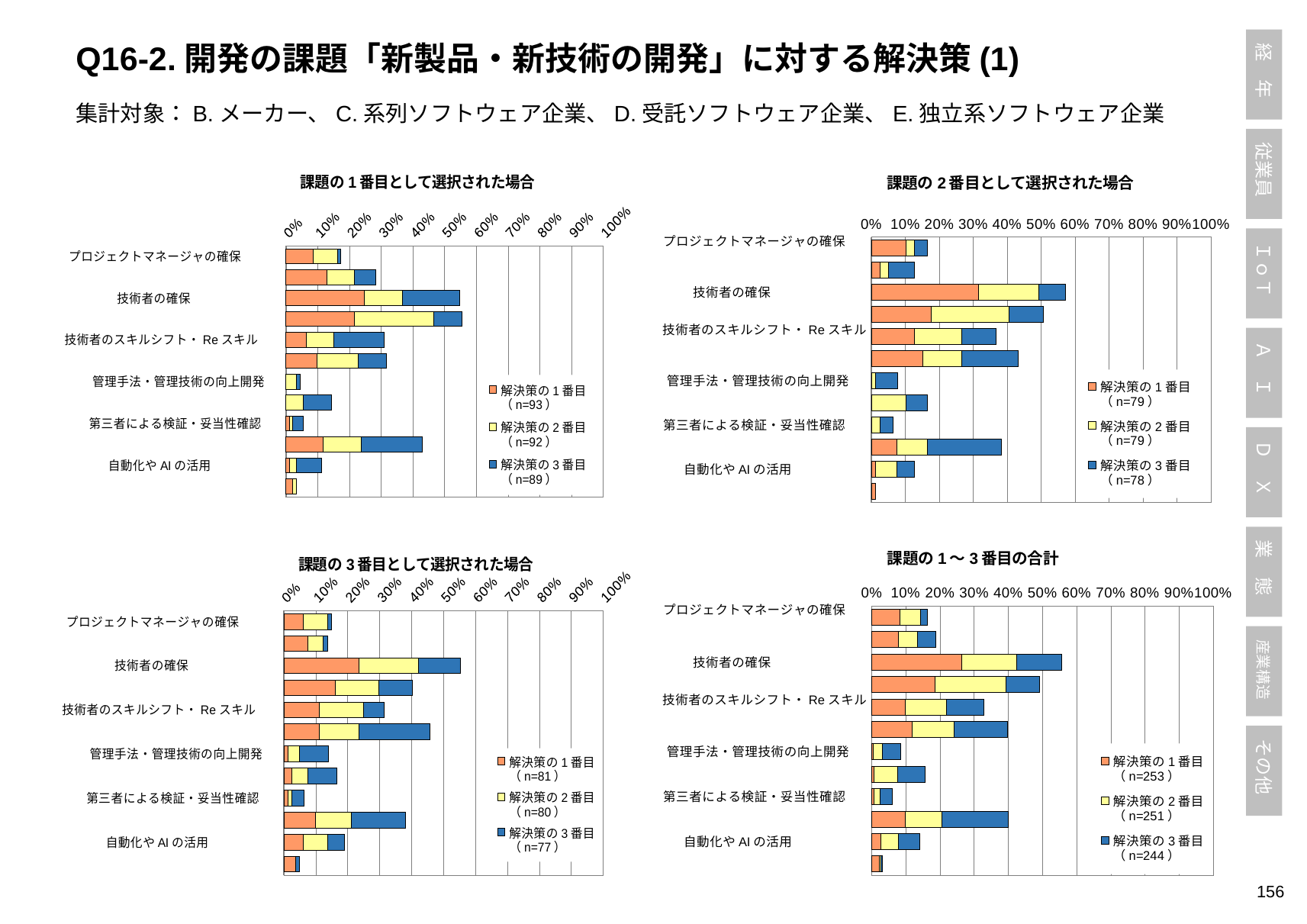

Q16-2.開発の課題「新製品・新技術の開発」に対する解決策(1)
集計対象：B.メーカー、C.系列ソフトウェア企業、D.受託ソフトウェア企業、E.独立系ソフトウェア企業

### Chart: 課題の1番目として選択された場合

| Category | 解決策の1番目（n=93） | 解決策の2番目（n=92） | 解決策の3番目（n=89） |
|---|---|---|---|
| プロジェクトマネージャの確保             | 0.08602150537634409 | 0.07608695652173914 | 0.011235955056179775 |
| プロジェクトマネージャのスキル向上      | 0.12903225806451613 | 0.08695652173913043 | 0.06741573033707865 |
| 技術者の確保                            | 0.24731182795698925 | 0.11956521739130435 | 0.1797752808988764 |
| 技術者の既存スキルの向上             | 0.21505376344086022 | 0.25 | 0.0898876404494382 |
| 技術者のスキルシフト・Reスキル        | 0.06451612903225806 | 0.08695652173913043 | 0.15730337078651685 |
| 開発手法・開発技術の向上            | 0.0967741935483871 | 0.13043478260869565 | 0.0898876404494382 |
| 管理手法・管理技術の向上開発      | 0.0 | 0.03260869565217391 | 0.011235955056179775 |
| 環境（ツール等）の整備・改善        | 0.0 | 0.05434782608695652 | 0.0898876404494382 |
| 第三者による検証・妥当性確認       | 0.010752688172043012 | 0.010869565217391304 | 0.033707865168539325 |
| 新たなパートナーの発掘・連携          | 0.11827956989247312 | 0.11956521739130435 | 0.19101123595505617 |
| 自動化やAIの活用                      | 0.010752688172043012 | 0.021739130434782608 | 0.07865168539325842 |
| その他                                     | 0.021505376344086023 | 0.010869565217391304 | 0.0 |

### Chart: 課題の2番目として選択された場合

| Category | 解決策の1番目（n=79） | 解決策の2番目（n=79） | 解決策の3番目（n=78） |
|---|---|---|---|
| プロジェクトマネージャの確保             | 0.10126582278481013 | 0.02531645569620253 | 0.038461538461538464 |
| プロジェクトマネージャのスキル向上      | 0.02531645569620253 | 0.02531645569620253 | 0.07692307692307693 |
| 技術者の確保                            | 0.31645569620253167 | 0.17721518987341772 | 0.07692307692307693 |
| 技術者の既存スキルの向上             | 0.17721518987341772 | 0.22784810126582278 | 0.10256410256410256 |
| 技術者のスキルシフト・Reスキル        | 0.12658227848101267 | 0.13924050632911392 | 0.10256410256410256 |
| 開発手法・開発技術の向上            | 0.1518987341772152 | 0.11392405063291139 | 0.16666666666666666 |
| 管理手法・管理技術の向上開発      | 0.0 | 0.012658227848101266 | 0.0641025641025641 |
| 環境（ツール等）の整備・改善        | 0.0 | 0.10126582278481013 | 0.0641025641025641 |
| 第三者による検証・妥当性確認       | 0.0 | 0.02531645569620253 | 0.038461538461538464 |
| 新たなパートナーの発掘・連携          | 0.0759493670886076 | 0.08860759493670886 | 0.21794871794871795 |
| 自動化やAIの活用                      | 0.012658227848101266 | 0.06329113924050633 | 0.05128205128205128 |
| その他                                     | 0.012658227848101266 | 0.0 | 0.0 |

### Chart: 課題の1～3番目の合計

| Category | 解決策の1番目（n=253） | 解決策の2番目（n=251） | 解決策の3番目（n=244） |
|---|---|---|---|
| プロジェクトマネージャの確保             | 0.08300395256916997 | 0.05976095617529881 | 0.020491803278688523 |
| プロジェクトマネージャのスキル向上      | 0.07905138339920949 | 0.055776892430278883 | 0.05327868852459016 |
| 技術者の確保                            | 0.2648221343873518 | 0.1593625498007968 | 0.13114754098360656 |
| 技術者の既存スキルの向上             | 0.1857707509881423 | 0.20717131474103587 | 0.09836065573770492 |
| 技術者のスキルシフト・Reスキル        | 0.09881422924901186 | 0.11952191235059761 | 0.11065573770491803 |
| 開発手法・開発技術の向上            | 0.11857707509881422 | 0.12350597609561753 | 0.1557377049180328 |
| 管理手法・管理技術の向上開発      | 0.003952569169960474 | 0.027888446215139442 | 0.05327868852459016 |
| 環境（ツール等）の整備・改善        | 0.007905138339920948 | 0.06772908366533864 | 0.08196721311475409 |
| 第三者による検証・妥当性確認       | 0.007905138339920948 | 0.01593625498007968 | 0.036885245901639344 |
| 新たなパートナーの発掘・連携          | 0.09881422924901186 | 0.10756972111553785 | 0.19262295081967212 |
| 自動化やAIの活用                      | 0.02766798418972332 | 0.05179282868525897 | 0.06147540983606557 |
| その他                                     | 0.023715415019762844 | 0.00398406374501992 | 0.004098360655737705 |

### Chart: 課題の3番目として選択された場合

| Category | 解決策の1番目（n=81） | 解決策の2番目（n=80） | 解決策の3番目（n=77） |
|---|---|---|---|
| プロジェクトマネージャの確保             | 0.06172839506172839 | 0.075 | 0.012987012987012988 |
| プロジェクトマネージャのスキル向上      | 0.07407407407407407 | 0.05 | 0.012987012987012988 |
| 技術者の確保                            | 0.2345679012345679 | 0.1875 | 0.12987012987012986 |
| 技術者の既存スキルの向上             | 0.16049382716049382 | 0.1375 | 0.1038961038961039 |
| 技術者のスキルシフト・Reスキル        | 0.1111111111111111 | 0.1375 | 0.06493506493506493 |
| 開発手法・開発技術の向上            | 0.1111111111111111 | 0.125 | 0.22077922077922077 |
| 管理手法・管理技術の向上開発      | 0.012345679012345678 | 0.0375 | 0.09090909090909091 |
| 環境（ツール等）の整備・改善        | 0.024691358024691357 | 0.05 | 0.09090909090909091 |
| 第三者による検証・妥当性確認       | 0.012345679012345678 | 0.0125 | 0.03896103896103896 |
| 新たなパートナーの発掘・連携          | 0.09876543209876543 | 0.1125 | 0.16883116883116883 |
| 自動化やAIの活用                      | 0.06172839506172839 | 0.075 | 0.05194805194805195 |
| その他                                     | 0.037037037037037035 | 0.0 | 0.012987012987012988 |
156